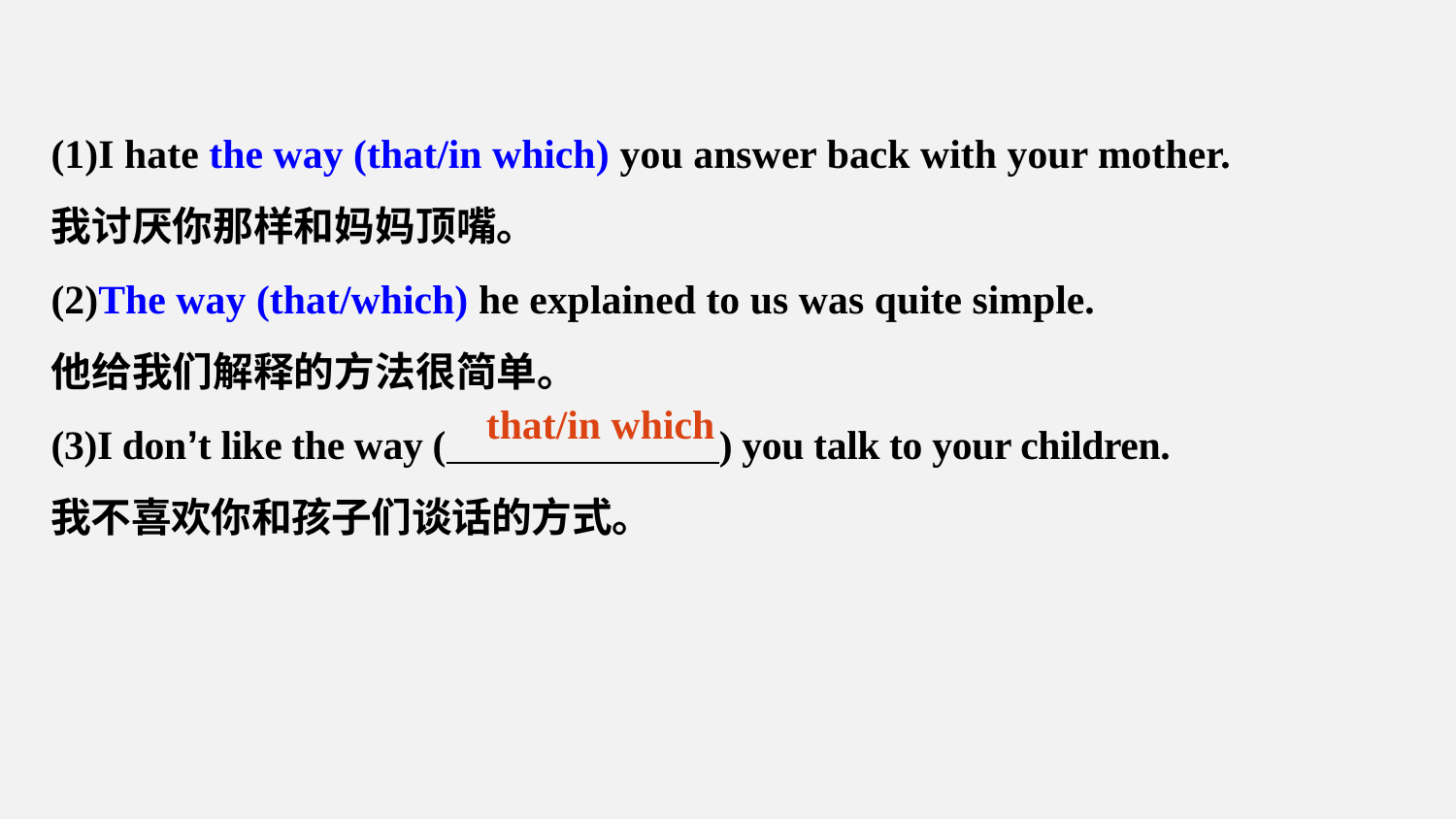

(1)I hate the way (that/in which) you answer back with your mother.
我讨厌你那样和妈妈顶嘴。
(2)The way (that/which) he explained to us was quite simple.
他给我们解释的方法很简单。
(3)I don’t like the way (                            ) you talk to your children.
我不喜欢你和孩子们谈话的方式。
that/in which